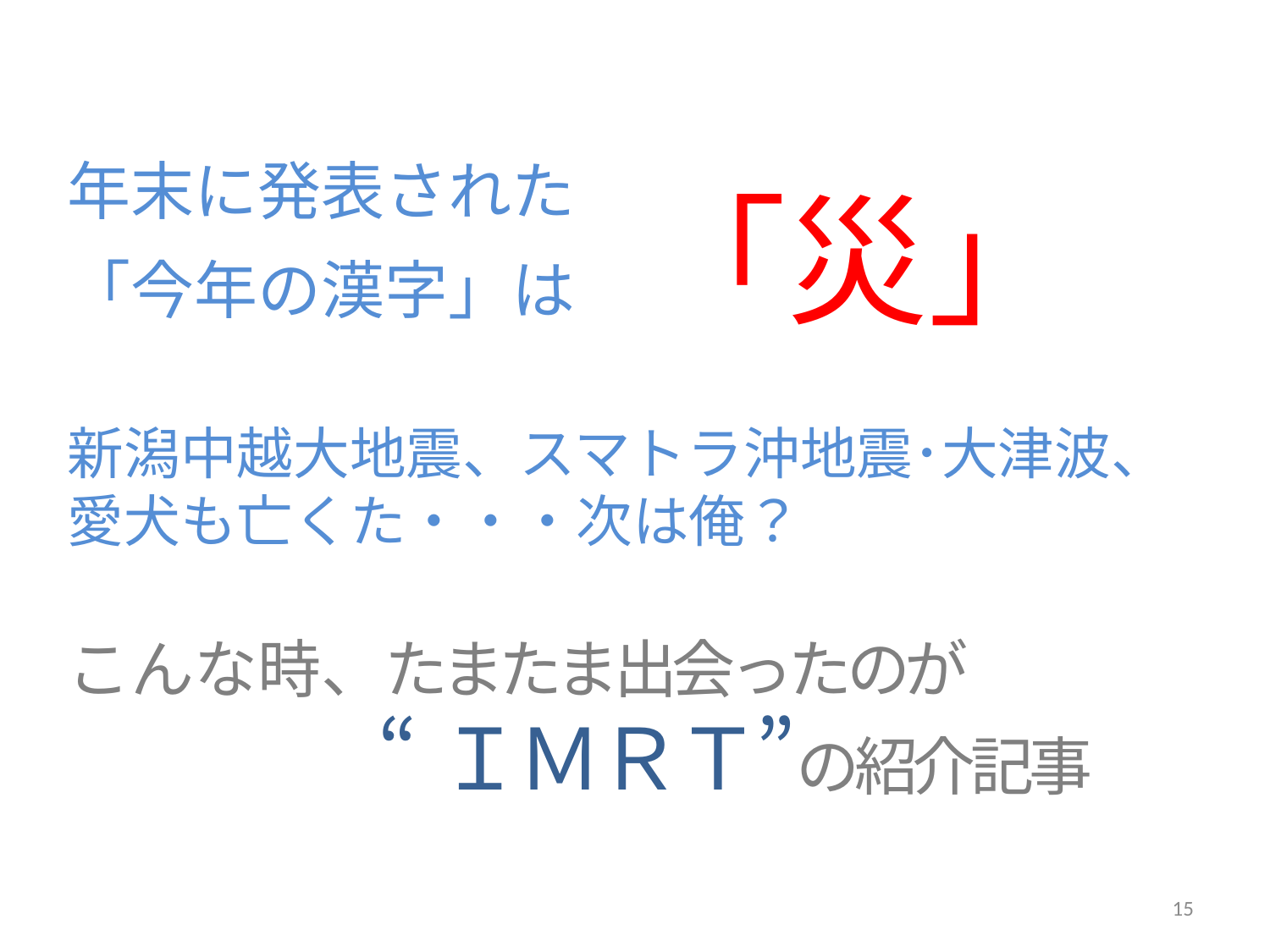

年末に発表された
「今年の漢字」は　「災」

新潟中越大地震、スマトラ沖地震･大津波、愛犬も亡くた・・・次は俺？
こんな時、たまたま出会ったのが
“ＩＭＲＴ”の紹介記事
15